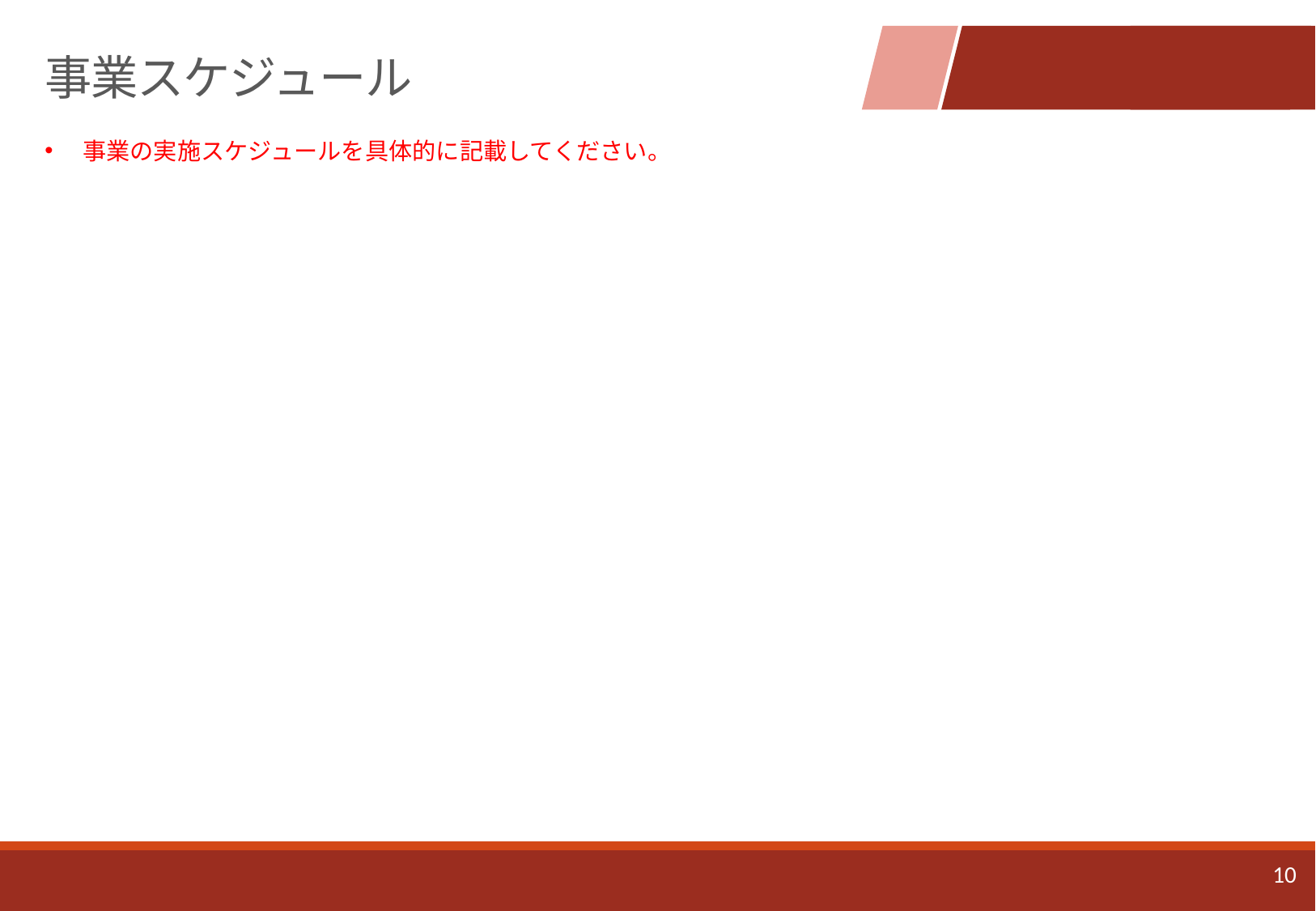

事業スケジュール
事業の実施スケジュールを具体的に記載してください。
10